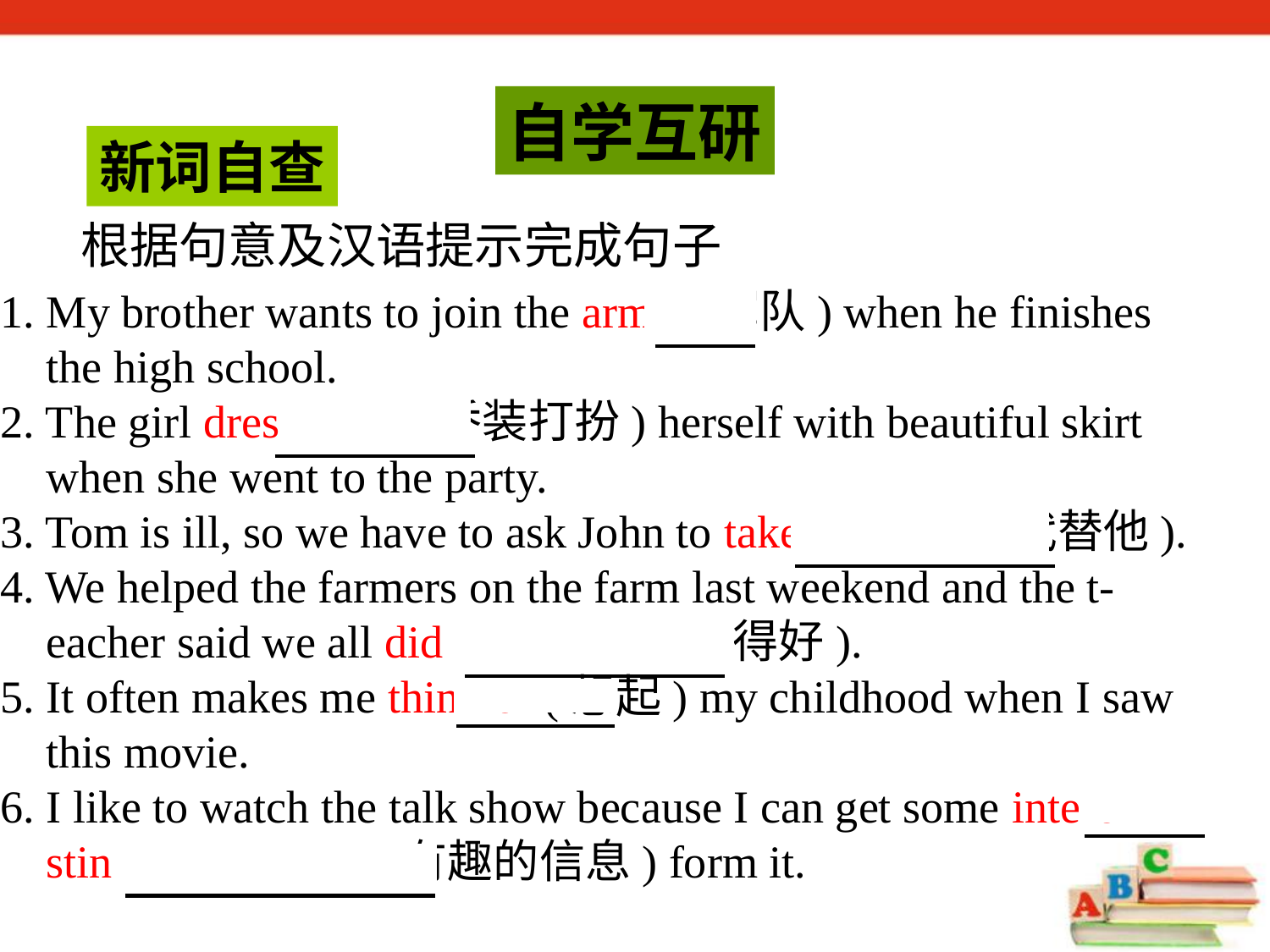

自学互研
新词自查

根据句意及汉语提示完成句子
1. My brother wants to join the army (军队) when he finishes
    the high school.
2. The girl dressed up (乔装打扮) herself with beautiful skirt
    when she went to the party.
3. Tom is ill, so we have to ask John to take his place (代替他).
4. We helped the farmers on the farm last weekend and the t-
    eacher said we all did a good job (干得好).
5. It often makes me think of (想起) my childhood when I saw
    this movie.
6. I like to watch the talk show because I can get some intere-
    sting information (有趣的信息) form it.